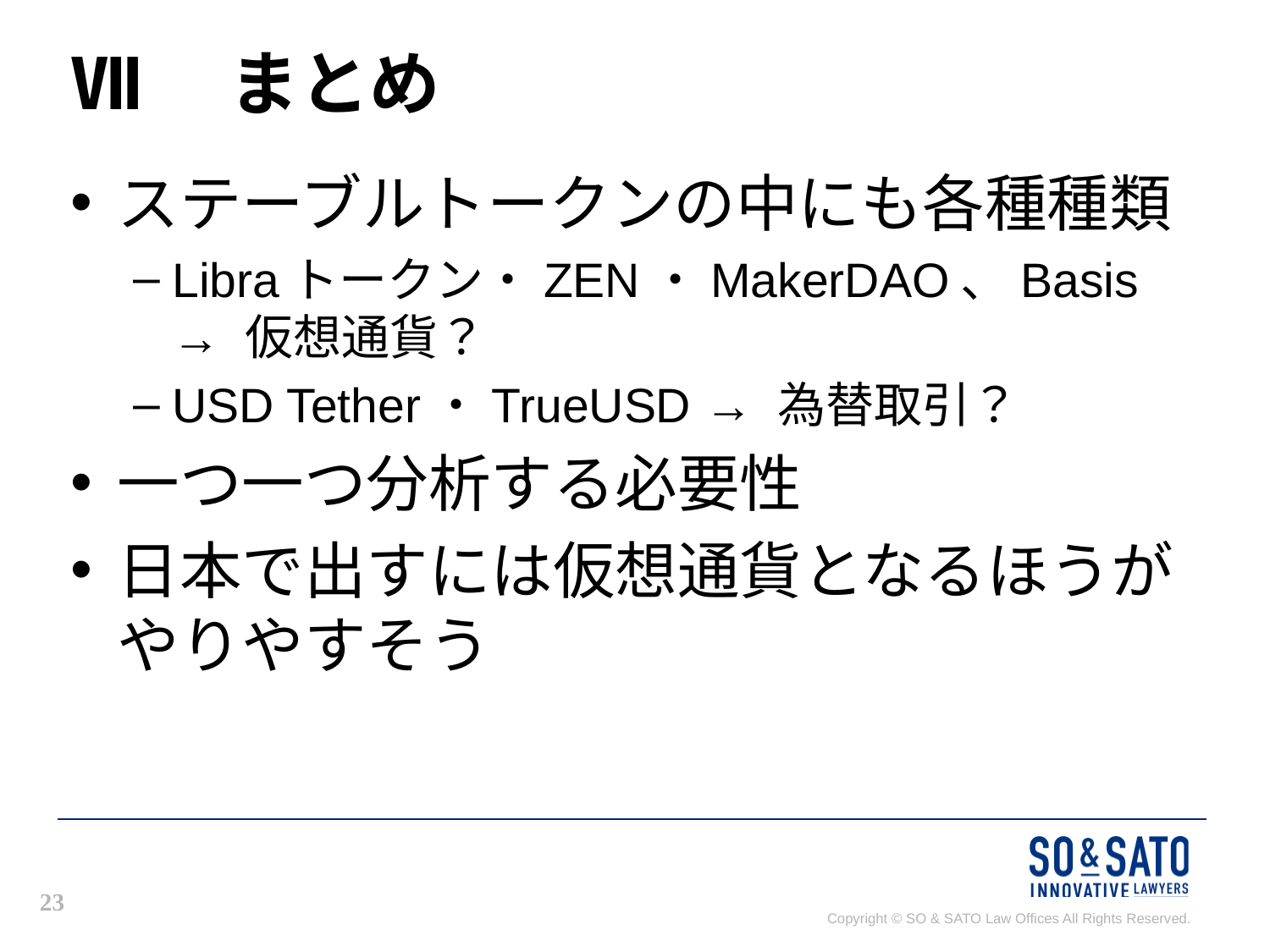

# Ⅶ　まとめ
ステーブルトークンの中にも各種種類
Libraトークン・ZEN・MakerDAO、Basis → 仮想通貨？
USD Tether・TrueUSD → 為替取引？
一つ一つ分析する必要性
日本で出すには仮想通貨となるほうがやりやすそう
23